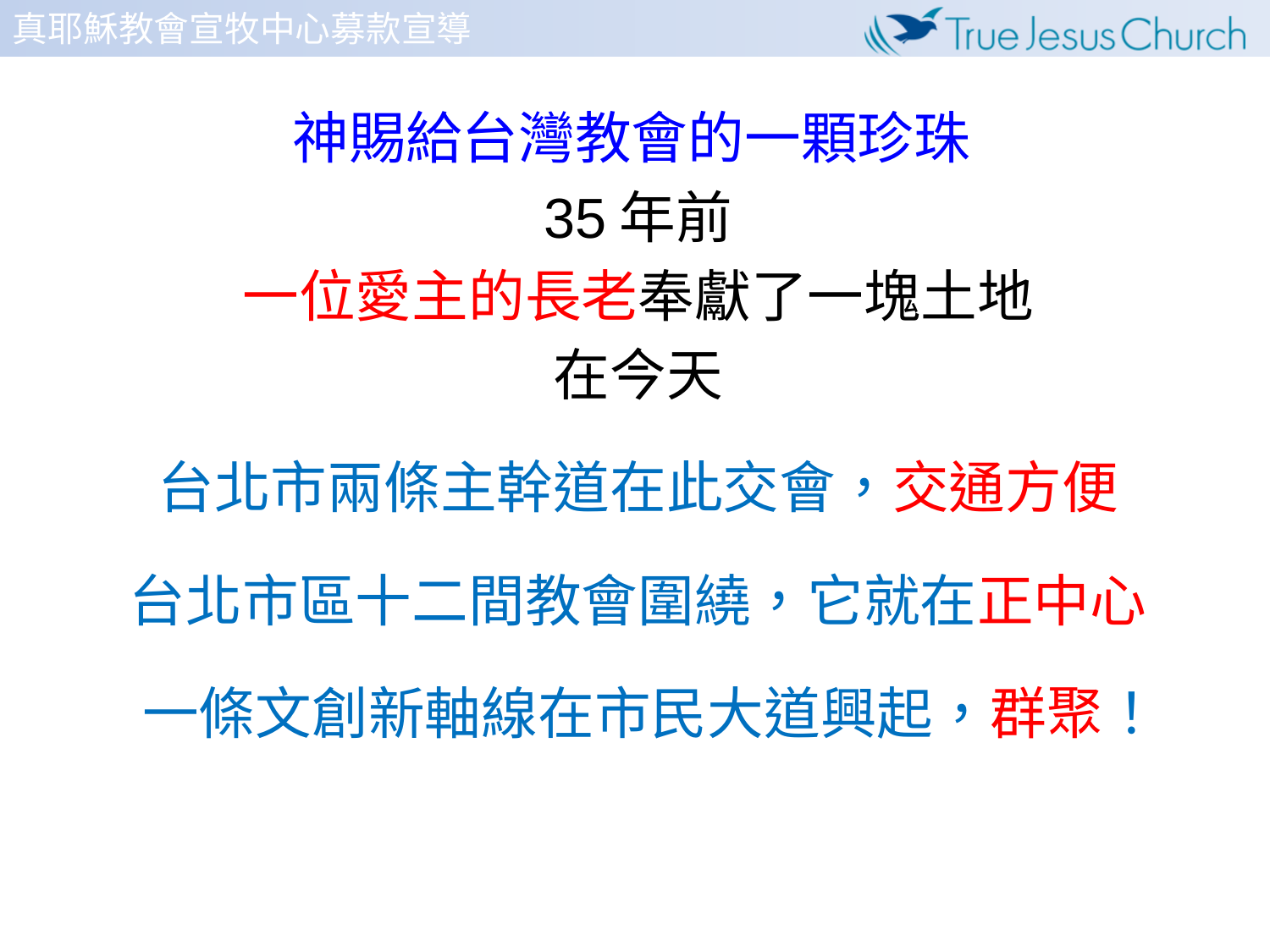

神賜給台灣教會的一顆珍珠
35年前
一位愛主的長老奉獻了一塊土地
在今天
台北市兩條主幹道在此交會，交通方便
台北市區十二間教會圍繞，它就在正中心
 一條文創新軸線在市民大道興起，群聚！